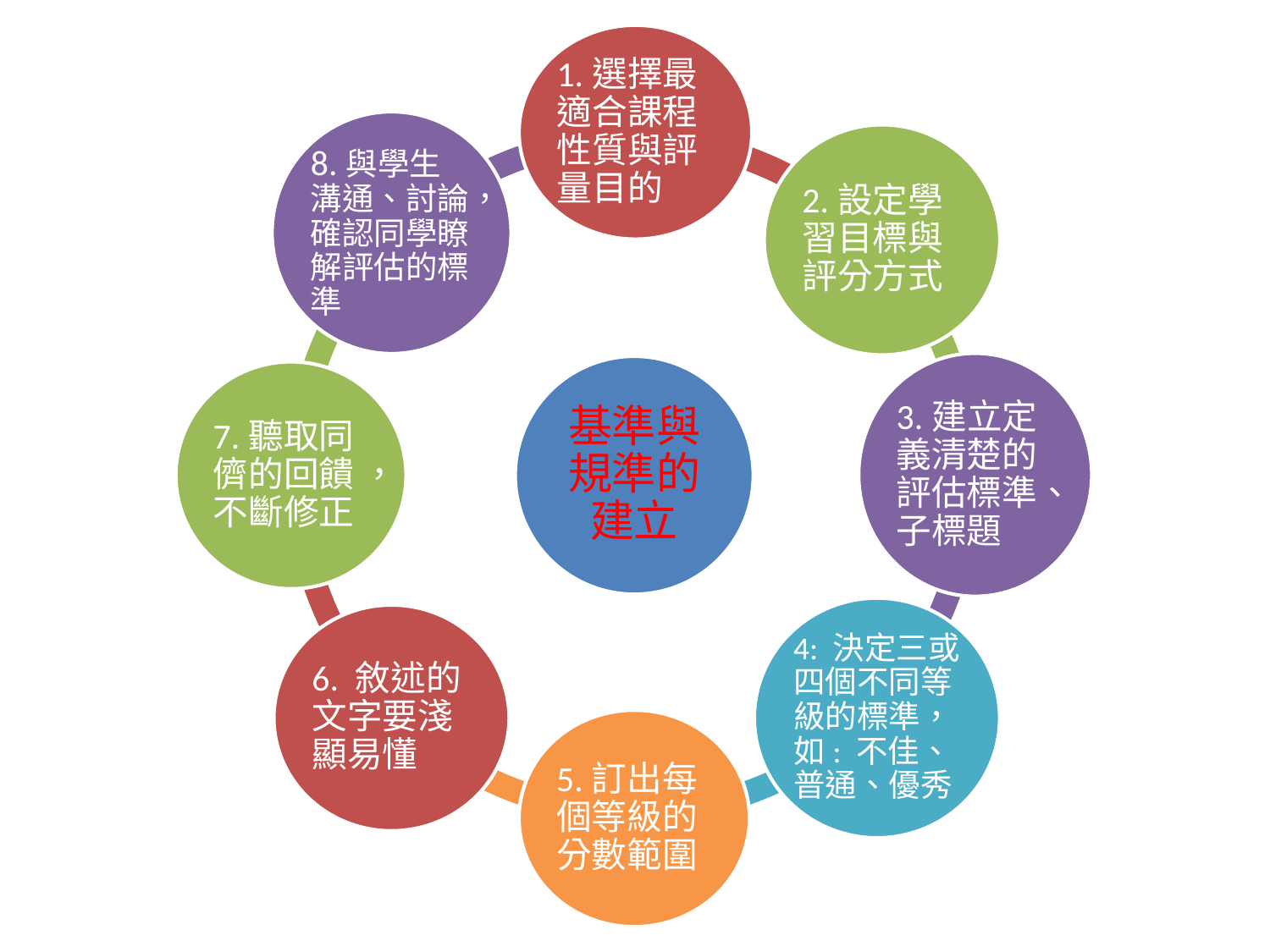

基準與規準的建立
1.選擇最適合課程性質與評量目的
2.設定學習目標與評分方式
3.建立定義清楚的評估標準、子標題
4: 決定三或四個不同等級的標準，如: 不佳、普通、優秀
5.訂出每個等級的分數範圍
6. 敘述的文字要淺顯易懂
7.聽取同儕的回饋 ，不斷修正
8.與學生溝通、討論，確認同學瞭解評估的標準